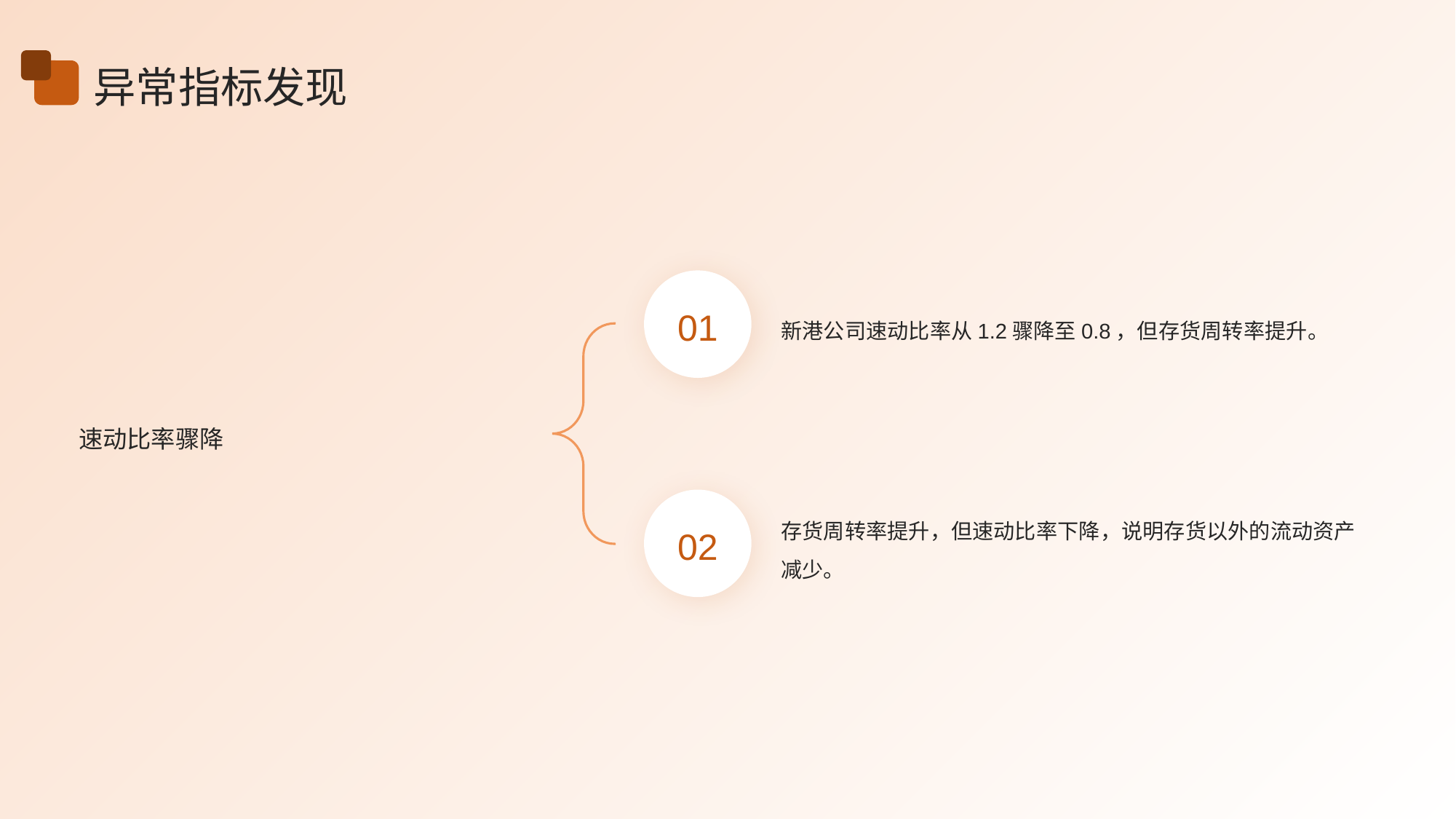

异常指标发现
新港公司速动比率从1.2骤降至0.8，但存货周转率提升。
01
速动比率骤降

存货周转率提升，但速动比率下降，说明存货以外的流动资产减少。
02